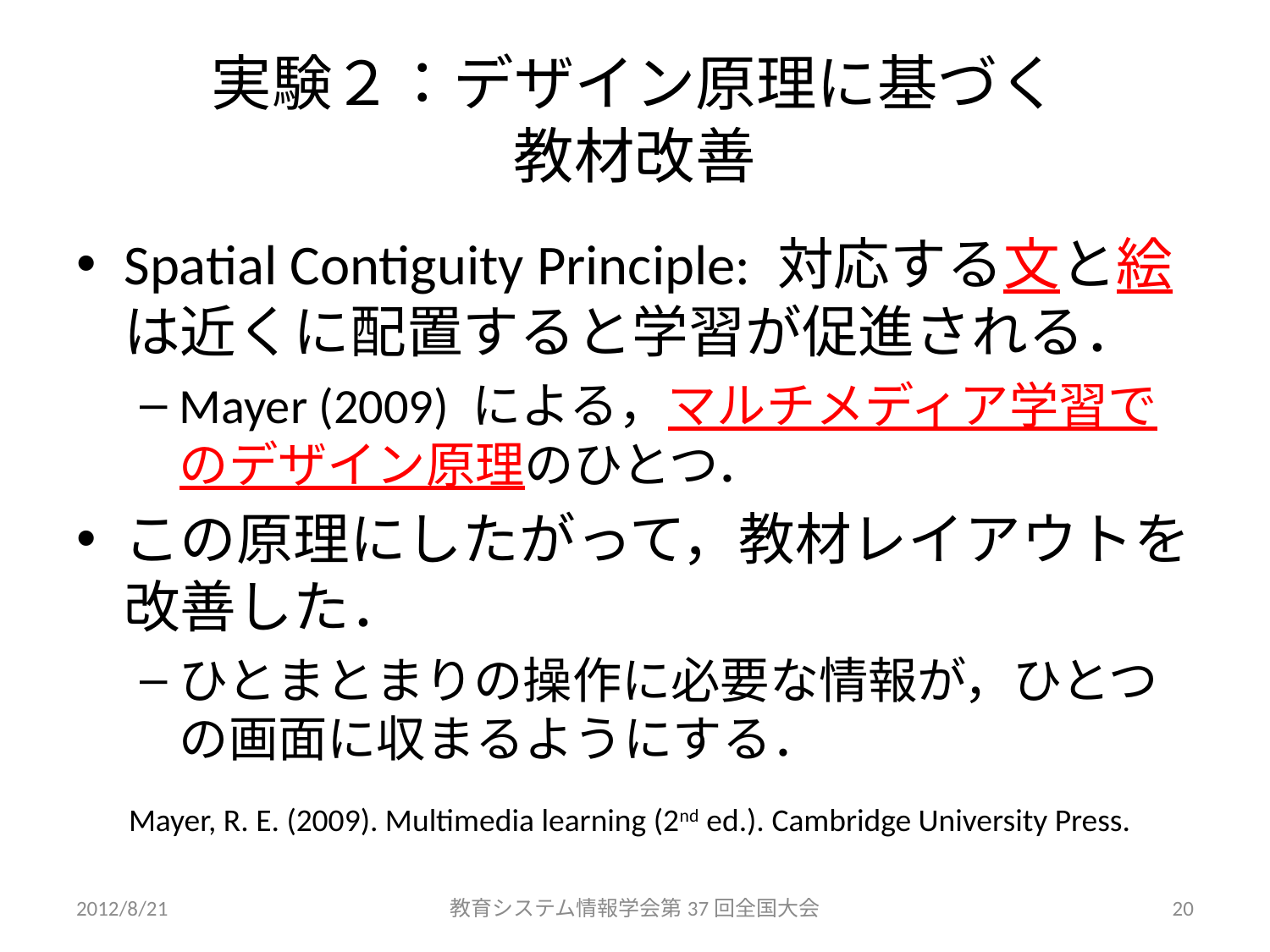

# 実験２：デザイン原理に基づく 教材改善
Spatial Contiguity Principle: 対応する文と絵は近くに配置すると学習が促進される．
Mayer (2009) による，マルチメディア学習でのデザイン原理のひとつ．
この原理にしたがって，教材レイアウトを改善した．
ひとまとまりの操作に必要な情報が，ひとつの画面に収まるようにする．
Mayer, R. E. (2009). Multimedia learning (2nd ed.). Cambridge University Press.
2012/8/21
教育システム情報学会第37回全国大会
20